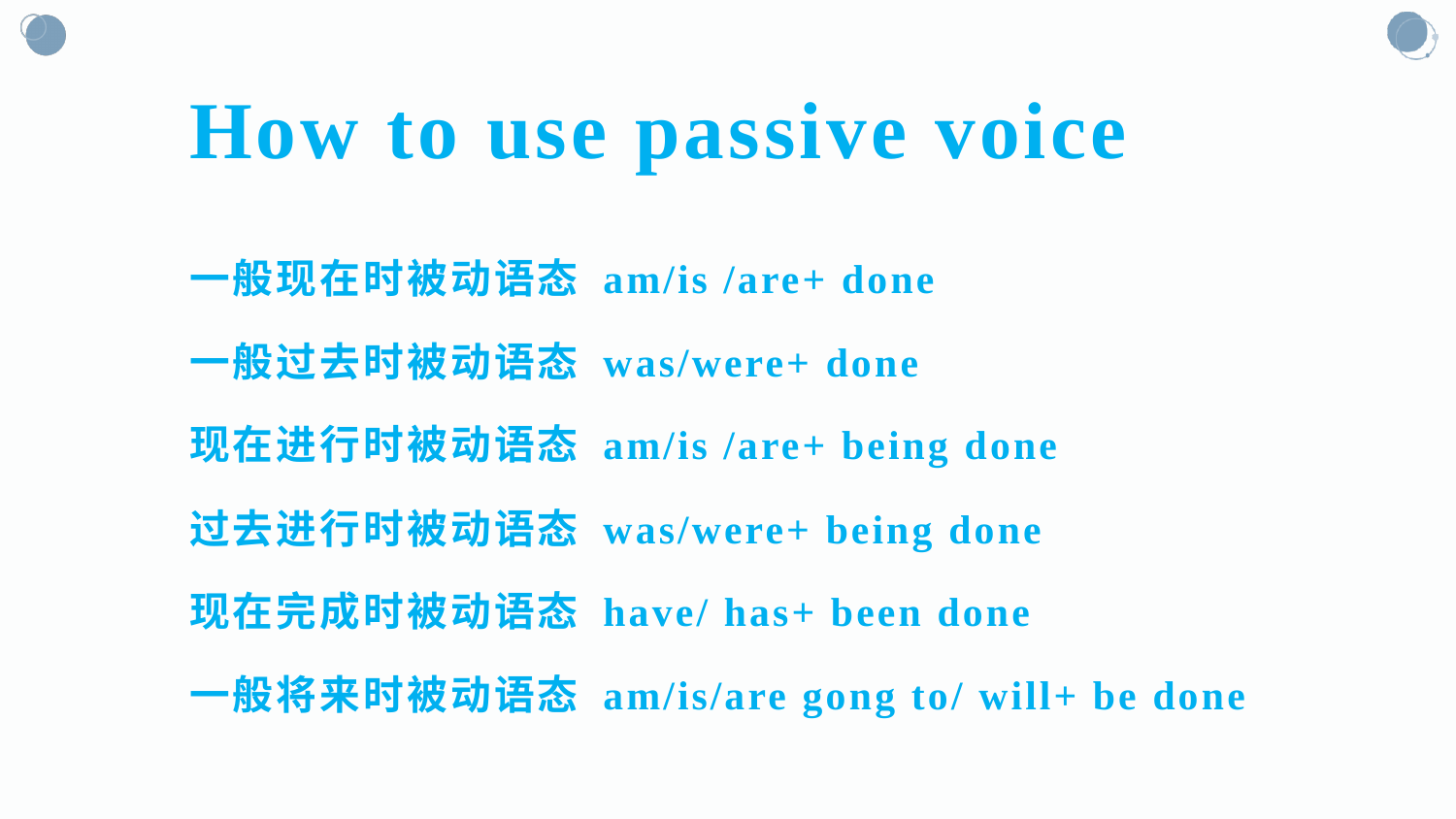

# How to use passive voice
一般现在时被动语态 am/is /are+ done
一般过去时被动语态 was/were+ done
现在进行时被动语态 am/is /are+ being done
过去进行时被动语态 was/were+ being done
现在完成时被动语态 have/ has+ been done
一般将来时被动语态 am/is/are gong to/ will+ be done